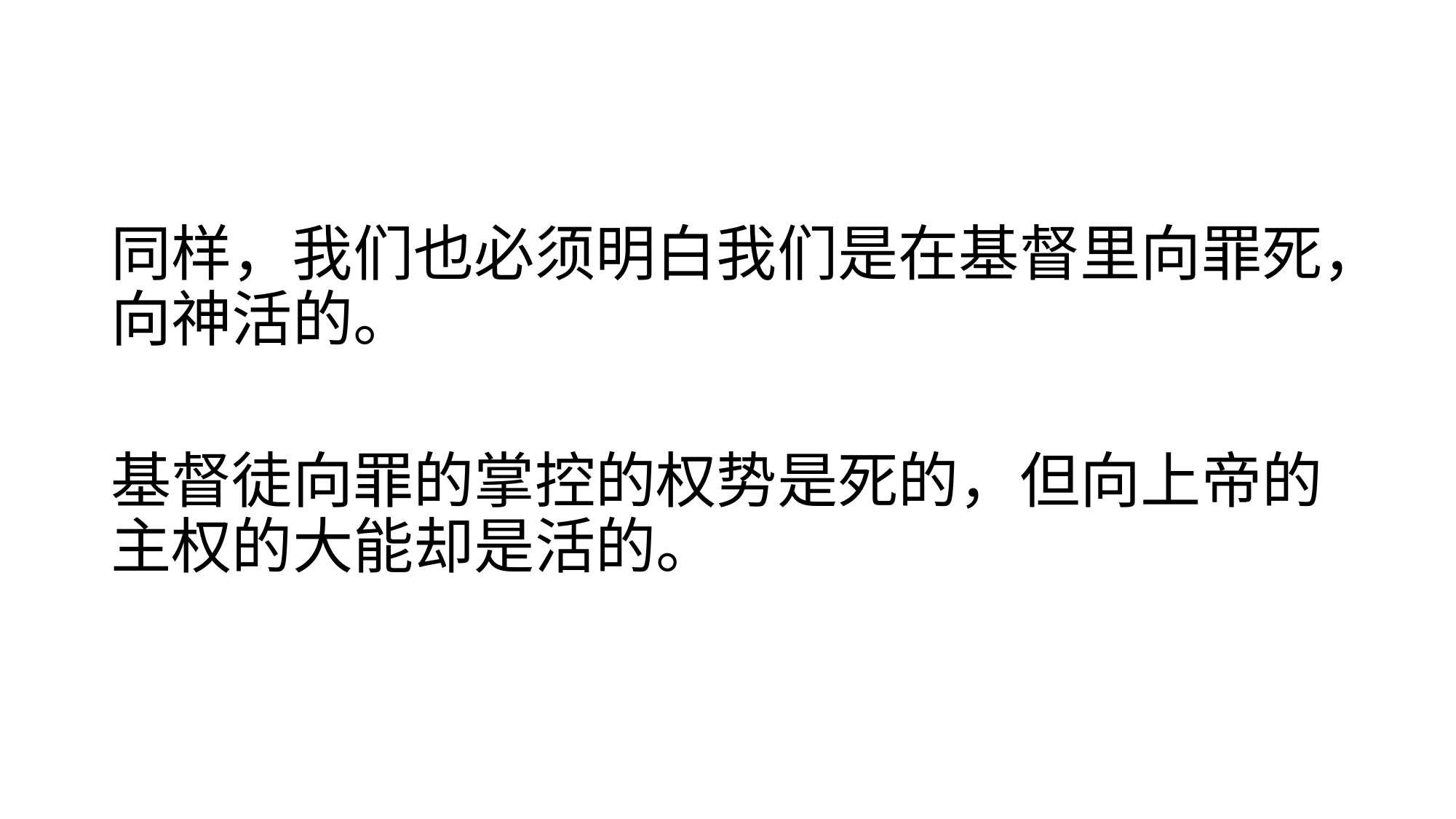

#
同样，我们也必须明白我们是在基督里向罪死，向神活的。

基督徒向罪的掌控的权势是死的，但向上帝的主权的大能却是活的。